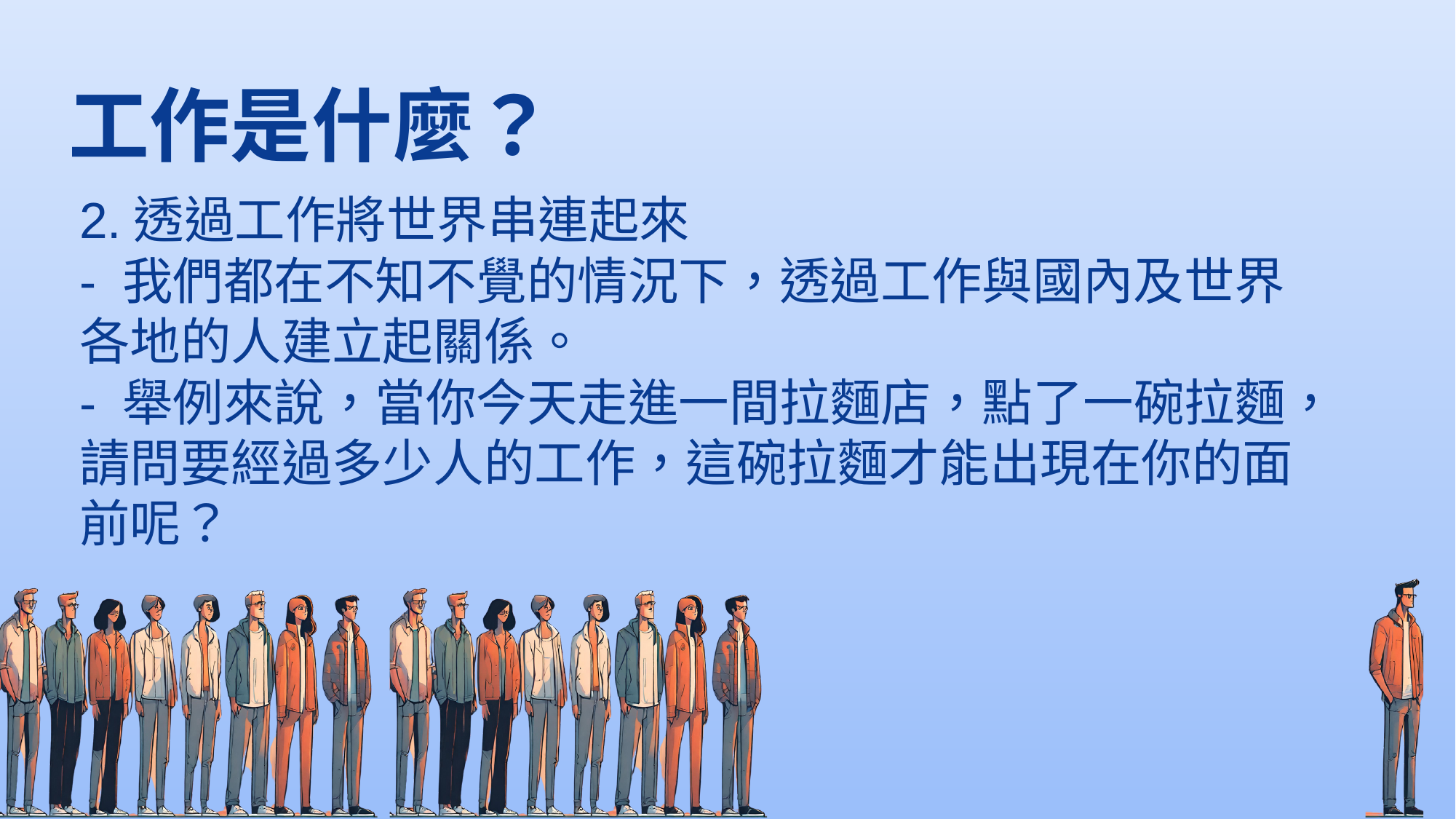

工作是什麼？
2.透過工作將世界串連起來
- 我們都在不知不覺的情況下，透過工作與國內及世界各地的人建立起關係。
- 舉例來說，當你今天走進一間拉麵店，點了一碗拉麵，請問要經過多少人的工作，這碗拉麵才能出現在你的面前呢？